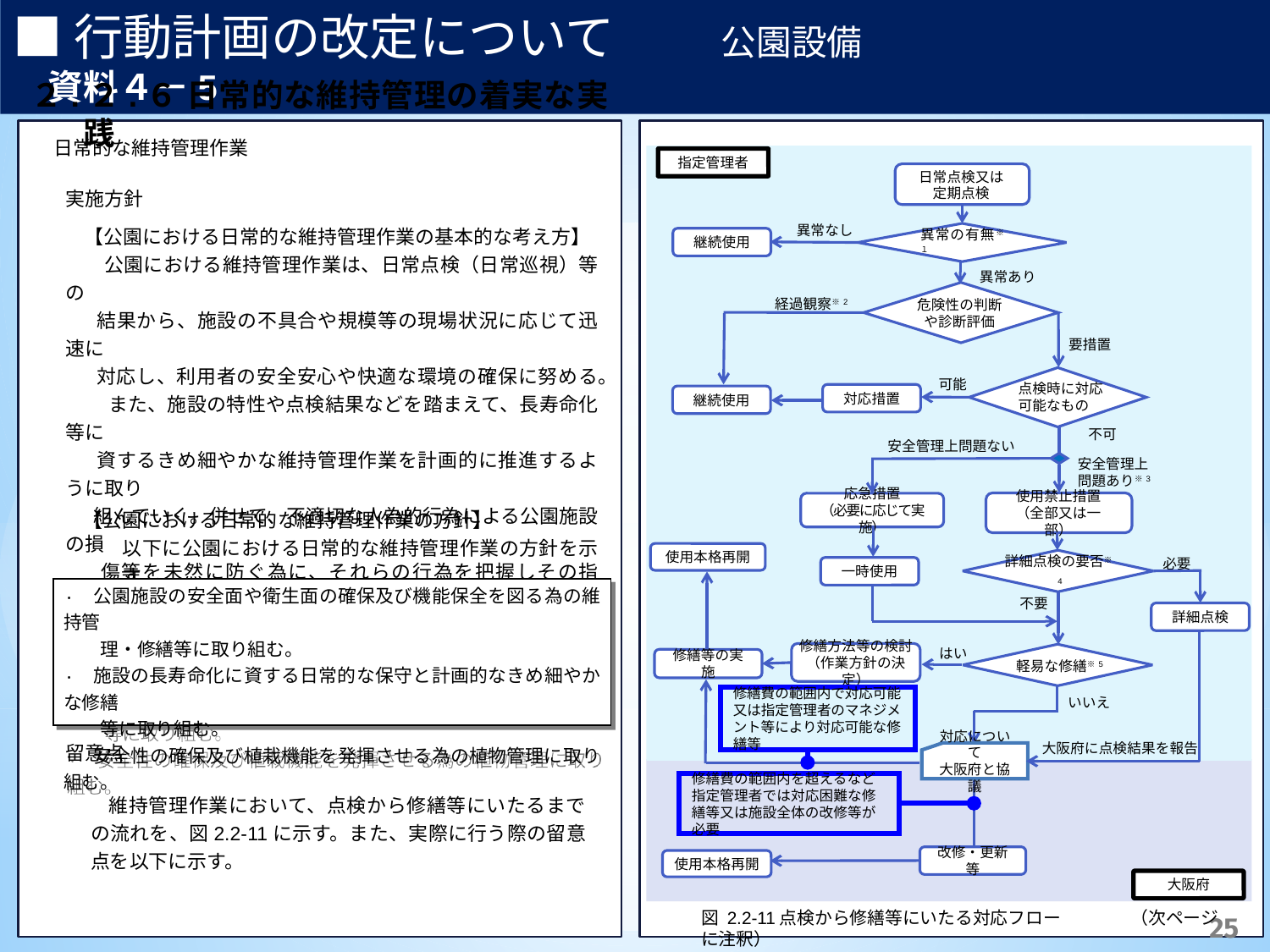

■行動計画の改定について　　　公園設備　　　　　　　　　　　　資料４－5
２.２.６ 日常的な維持管理の着実な実践
【補足】	体制は主に行っている実施主体を記載しており、これによらない場合もある。
※1	日常点検の頻度は当該路線により異なり、交通量2万台/日以上の路線では週2回、それ以外では週1回の頻度で実施。
※2	臨時的に行う緊急点検等は必要に応じて随意実施。

【補足】	体制は主に行っている実施主体を記載しており、これによらない場合もある。
※1	日常点検の頻度は当該路線により異なり、交通量2万台/日以上の路線では週2回、それ以外では週1回の頻度で実施。
※2	臨時的に行う緊急点検等は必要に応じて随意実施。

日常的な維持管理作業

指定管理者

日常点検又は
定期点検
異常なし
異常の有無※１
継続使用
異常あり

危険性の判断
や診断評価
経過観察※2
要措置

点検時に対応
可能なもの
可能
対応措置
継続使用

不可
安全管理上
問題あり※3
安全管理上問題ない

使用禁止措置
（全部又は一部）
応急措置
（必要に応じて実施）

詳細点検の要否※4
必要
一時使用
不要
詳細点検
大阪府に点検結果を報告

修繕方法等の検討
（作業方針の決定）

軽易な修繕※5
はい
修繕等の実施
いいえ
修繕費の範囲内で対応可能又は指定管理者のマネジメント等により対応可能な修繕等

対応について
大阪府と協議
修繕費の範囲内を超えるなど指定管理者では対応困難な修繕等又は施設全体の改修等が必要
改修・更新等

大阪府
実施方針
   【公園における日常的な維持管理作業の基本的な考え方】
       公園における維持管理作業は、日常点検（日常巡視）等の
     結果から、施設の不具合や規模等の現場状況に応じて迅速に
     対応し、利用者の安全安心や快適な環境の確保に努める。
        また、施設の特性や点検結果などを踏まえて、長寿命化等に
     資するきめ細やかな維持管理作業を計画的に推進するように取り
     組んでいく。併せて、不適切な人為的行為による公園施設の損
     傷等を未然に防ぐ為に、それらの行為を把握しその指導・制止等
     に努める。
【公園における日常的な維持管理作業の方針】
　　以下に公園における日常的な維持管理作業の方針を示す。
使用本格再開
　公園施設の安全面や衛生面の確保及び機能保全を図る為の維持管
　　理・修繕等に取り組む。
　施設の長寿命化に資する日常的な保守と計画的なきめ細やかな修繕
　　等に取り組む。
　安全性の確保及び植栽機能を発揮させる為の植物管理に取り組む。
留意点
維持管理作業において、点検から修繕等にいたるまでの流れを、図2.2-11に示す。また、実際に行う際の留意点を以下に示す。
使用本格再開
25
図 2.2‑11点検から修繕等にいたる対応フロー　　　　（次ページに注釈）